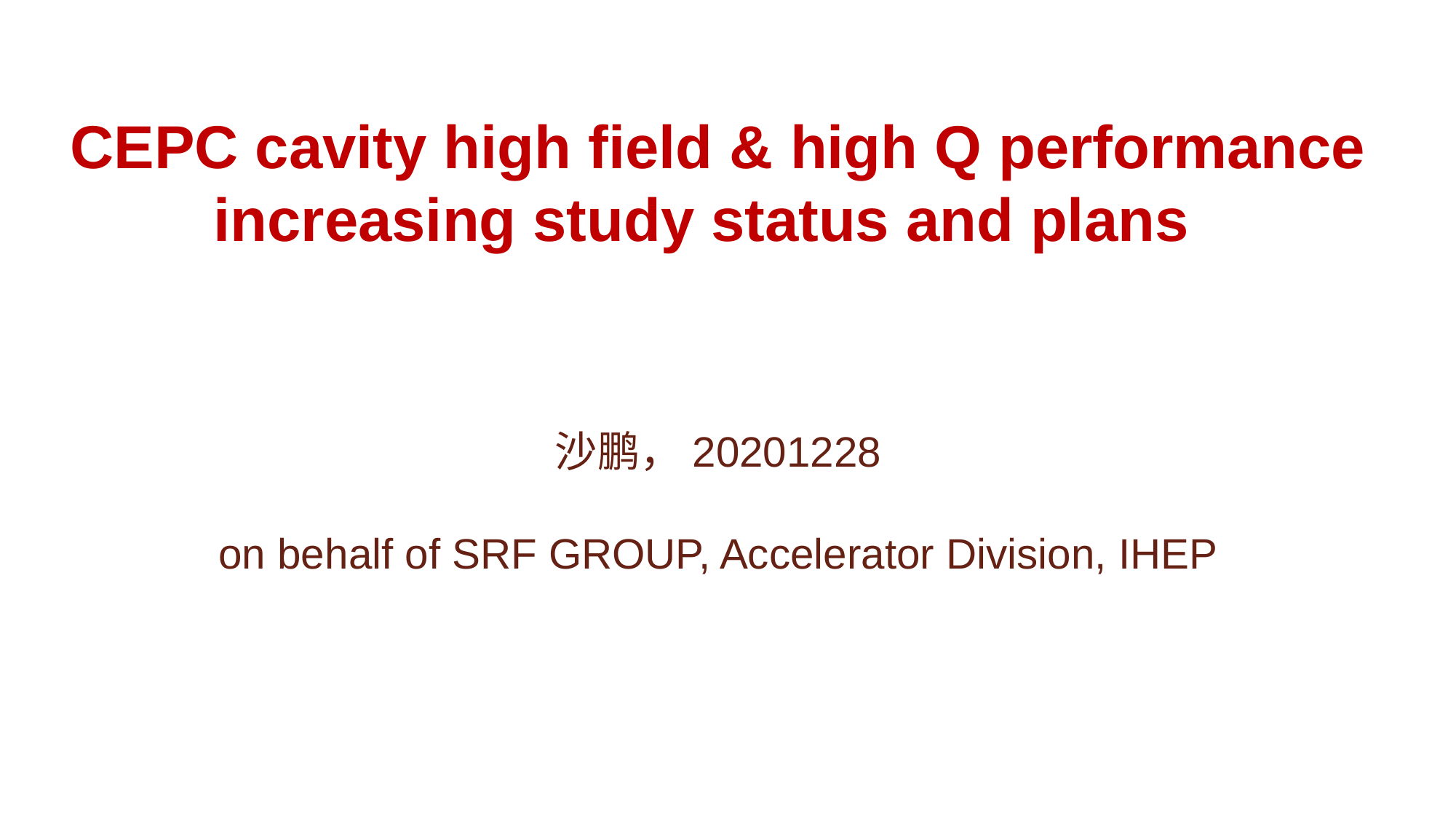

# CEPC cavity high field & high Q performance increasing study status and plans  沙鹏，20201228 on behalf of SRF GROUP, Accelerator Division, IHEP